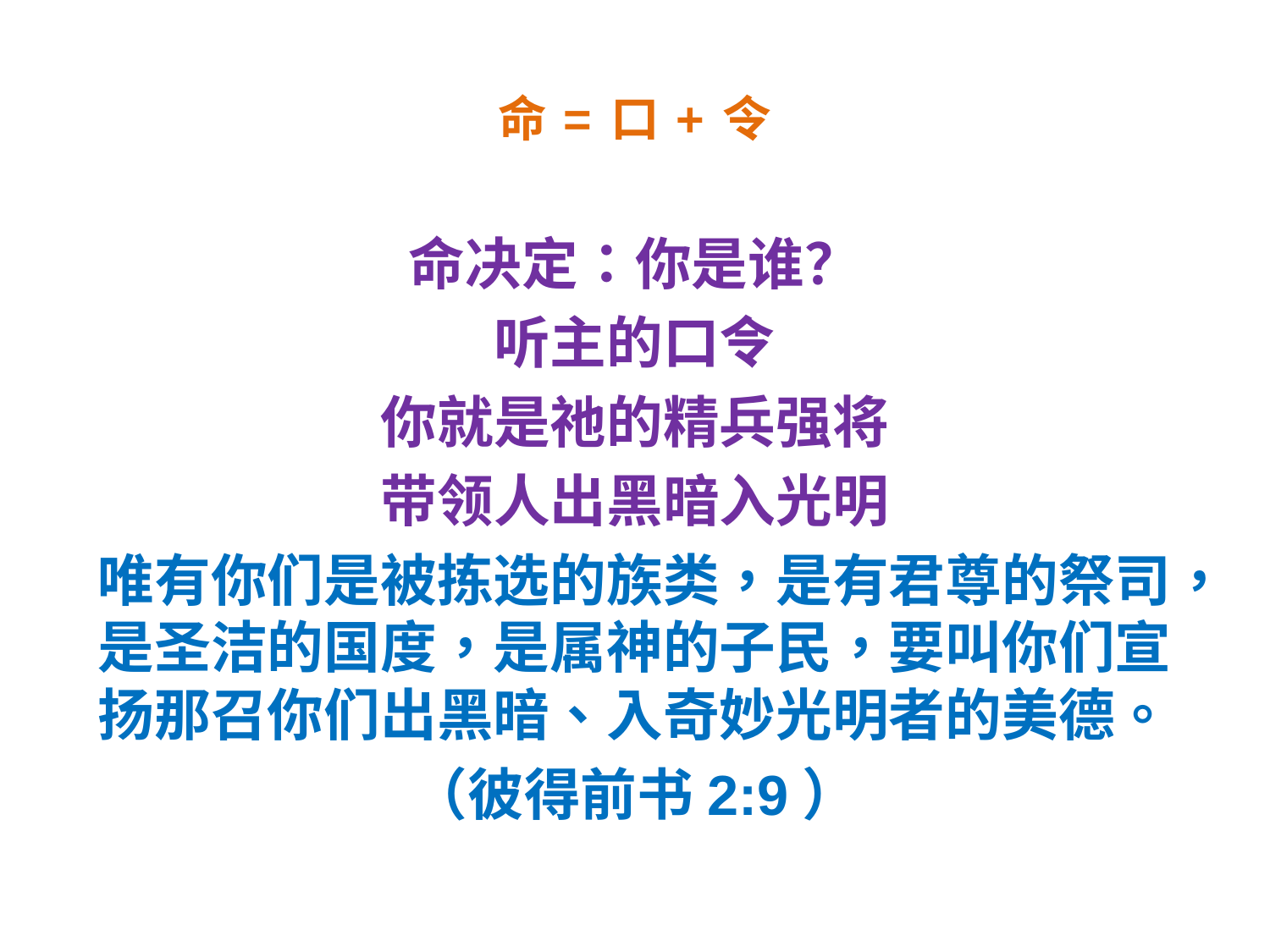

# 命 = 口 + 令
命决定：你是谁？
听主的口令
你就是祂的精兵强将
带领人出黑暗入光明
唯有你们是被拣选的族类，是有君尊的祭司，是圣洁的国度，是属神的子民，要叫你们宣扬那召你们出黑暗、入奇妙光明者的美德。
（彼得前书2:9）